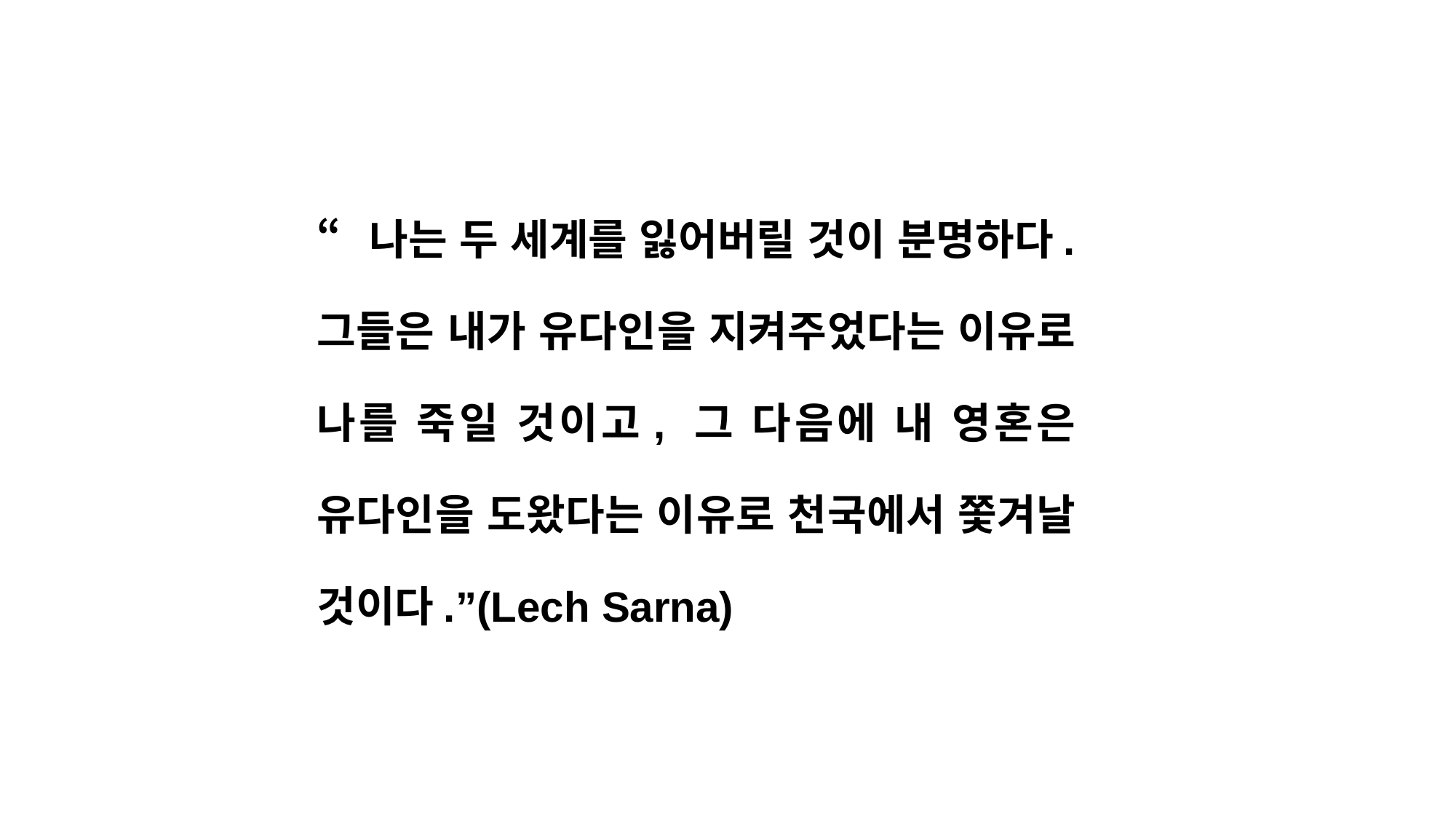

“나는 두 세계를 잃어버릴 것이 분명하다. 그들은 내가 유다인을 지켜주었다는 이유로 나를 죽일 것이고, 그 다음에 내 영혼은 유다인을 도왔다는 이유로 천국에서 쫓겨날 것이다.”(Lech Sarna)